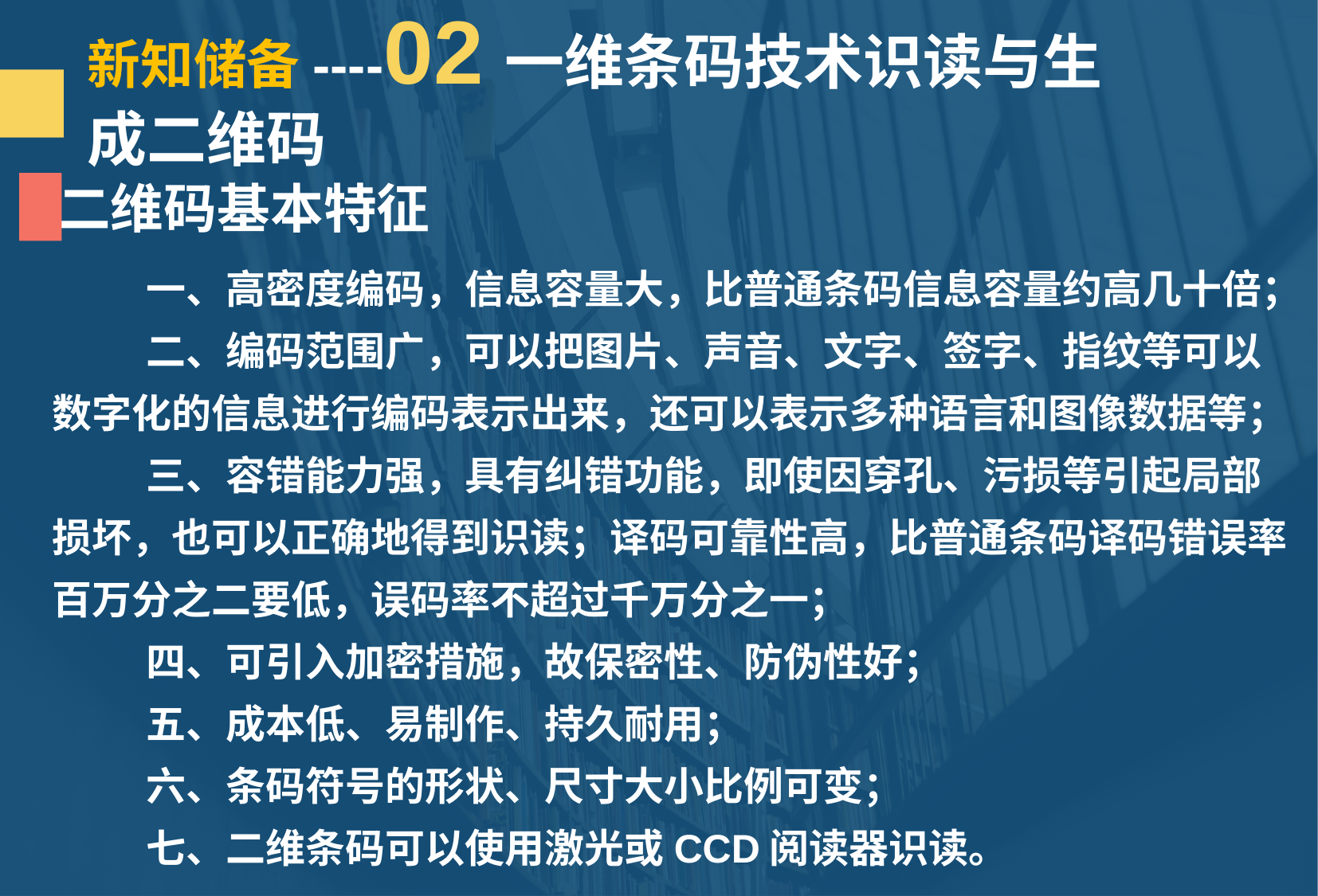

新知储备----02一维条码技术识读与生成二维码

  二维码基本特征
一、高密度编码，信息容量大，比普通条码信息容量约高几十倍；
二、编码范围广，可以把图片、声音、文字、签字、指纹等可以数字化的信息进行编码表示出来，还可以表示多种语言和图像数据等；
三、容错能力强，具有纠错功能，即使因穿孔、污损等引起局部损坏，也可以正确地得到识读；译码可靠性高，比普通条码译码错误率百万分之二要低，误码率不超过千万分之一；
四、可引入加密措施，故保密性、防伪性好；
五、成本低、易制作、持久耐用；
六、条码符号的形状、尺寸大小比例可变；
七、二维条码可以使用激光或CCD阅读器识读。